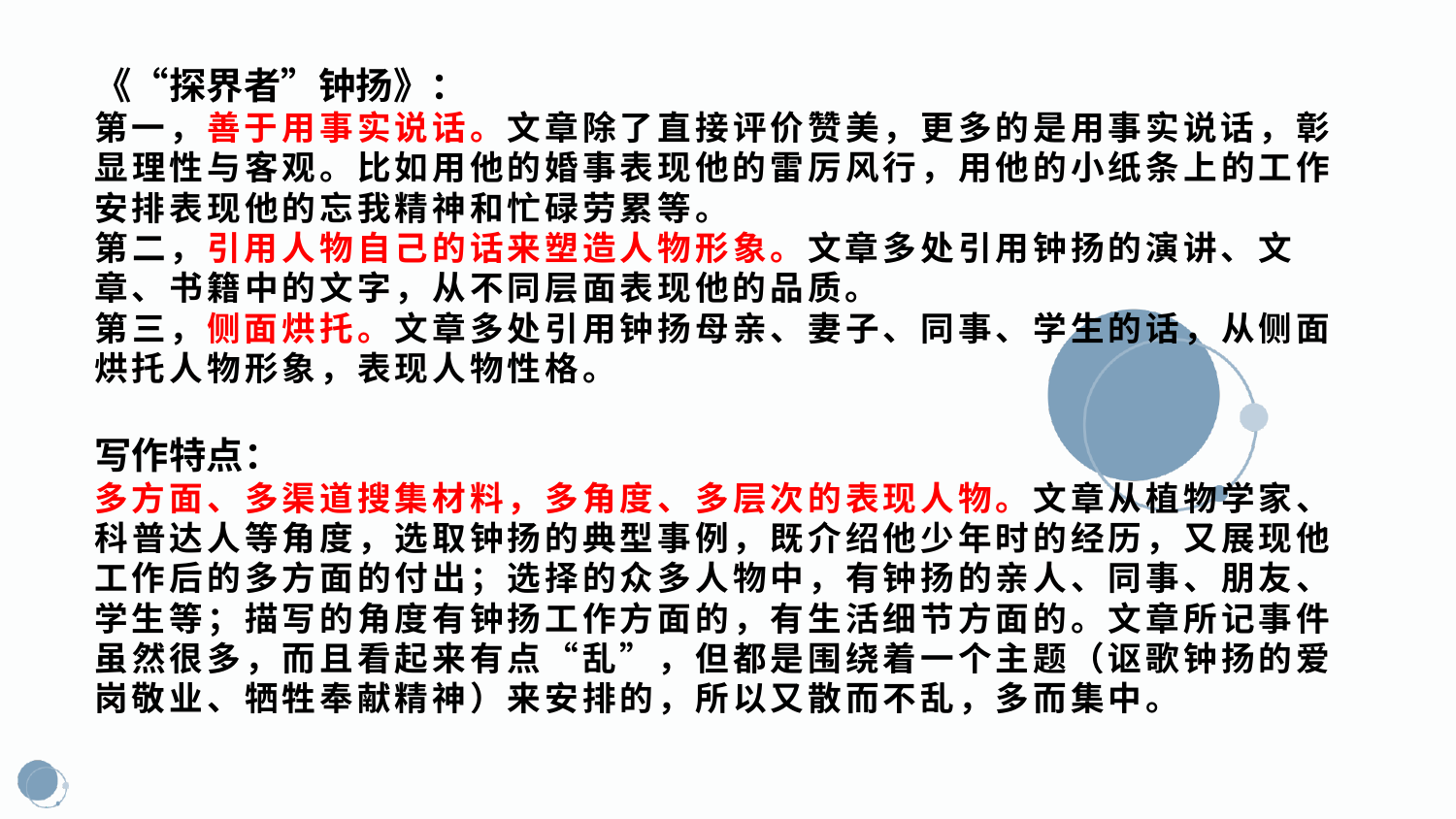

# 《“探界者”钟扬》： 第一，善于用事实说话。文章除了直接评价赞美，更多的是用事实说话，彰显理性与客观。比如用他的婚事表现他的雷厉风行，用他的小纸条上的工作安排表现他的忘我精神和忙碌劳累等。 第二，引用人物自己的话来塑造人物形象。文章多处引用钟扬的演讲、文章、书籍中的文字，从不同层面表现他的品质。 第三，侧面烘托。文章多处引用钟扬母亲、妻子、同事、学生的话，从侧面烘托人物形象，表现人物性格。 写作特点： 多方面、多渠道搜集材料，多角度、多层次的表现人物。文章从植物学家、科普达人等角度，选取钟扬的典型事例，既介绍他少年时的经历，又展现他工作后的多方面的付出；选择的众多人物中，有钟扬的亲人、同事、朋友、学生等；描写的角度有钟扬工作方面的，有生活细节方面的。文章所记事件虽然很多，而且看起来有点“乱”，但都是围绕着一个主题（讴歌钟扬的爱岗敬业、牺牲奉献精神）来安排的，所以又散而不乱，多而集中。